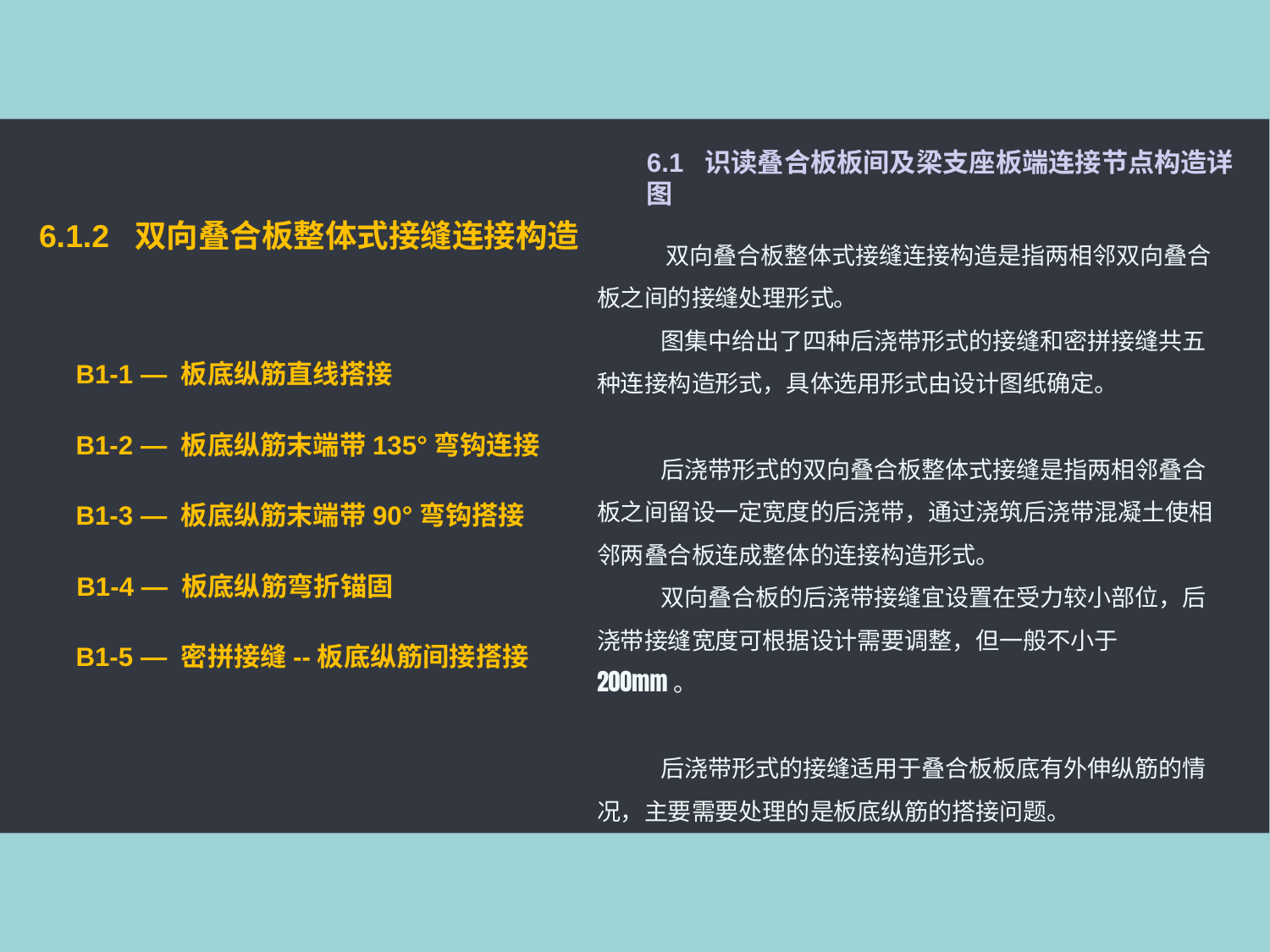

6.1  识读叠合板板间及梁支座板端连接节点构造详图

6.1.2  双向叠合板整体式接缝连接构造
            双向叠合板整体式接缝连接构造是指两相邻双向叠合板之间的接缝处理形式。
           图集中给出了四种后浇带形式的接缝和密拼接缝共五种连接构造形式，具体选用形式由设计图纸确定。

           后浇带形式的双向叠合板整体式接缝是指两相邻叠合板之间留设一定宽度的后浇带，通过浇筑后浇带混凝土使相邻两叠合板连成整体的连接构造形式。
           双向叠合板的后浇带接缝宜设置在受力较小部位，后浇带接缝宽度可根据设计需要调整，但一般不小于200mm。

           后浇带形式的接缝适用于叠合板板底有外伸纵筋的情况，主要需要处理的是板底纵筋的搭接问题。

B1-1 — 板底纵筋直线搭接
B1-2 — 板底纵筋末端带135°弯钩连接
B1-3 — 板底纵筋末端带90°弯钩搭接
B1-4 — 板底纵筋弯折锚固
B1-5 — 密拼接缝--板底纵筋间接搭接